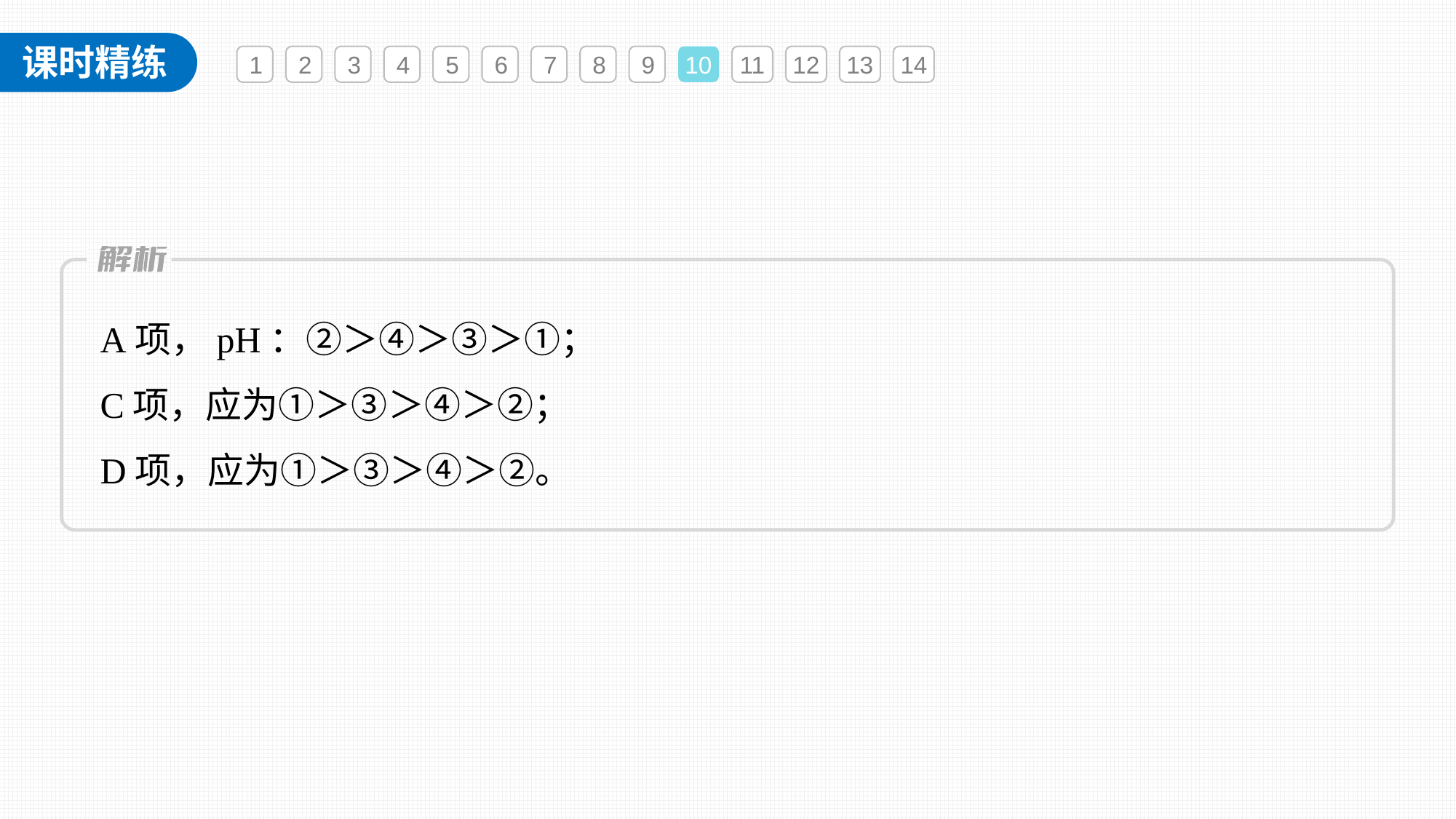

1
2
3
4
5
6
7
8
9
10
11
12
13
14

A项，pH：②＞④＞③＞①；
C项，应为①＞③＞④＞②；
D项，应为①＞③＞④＞②。